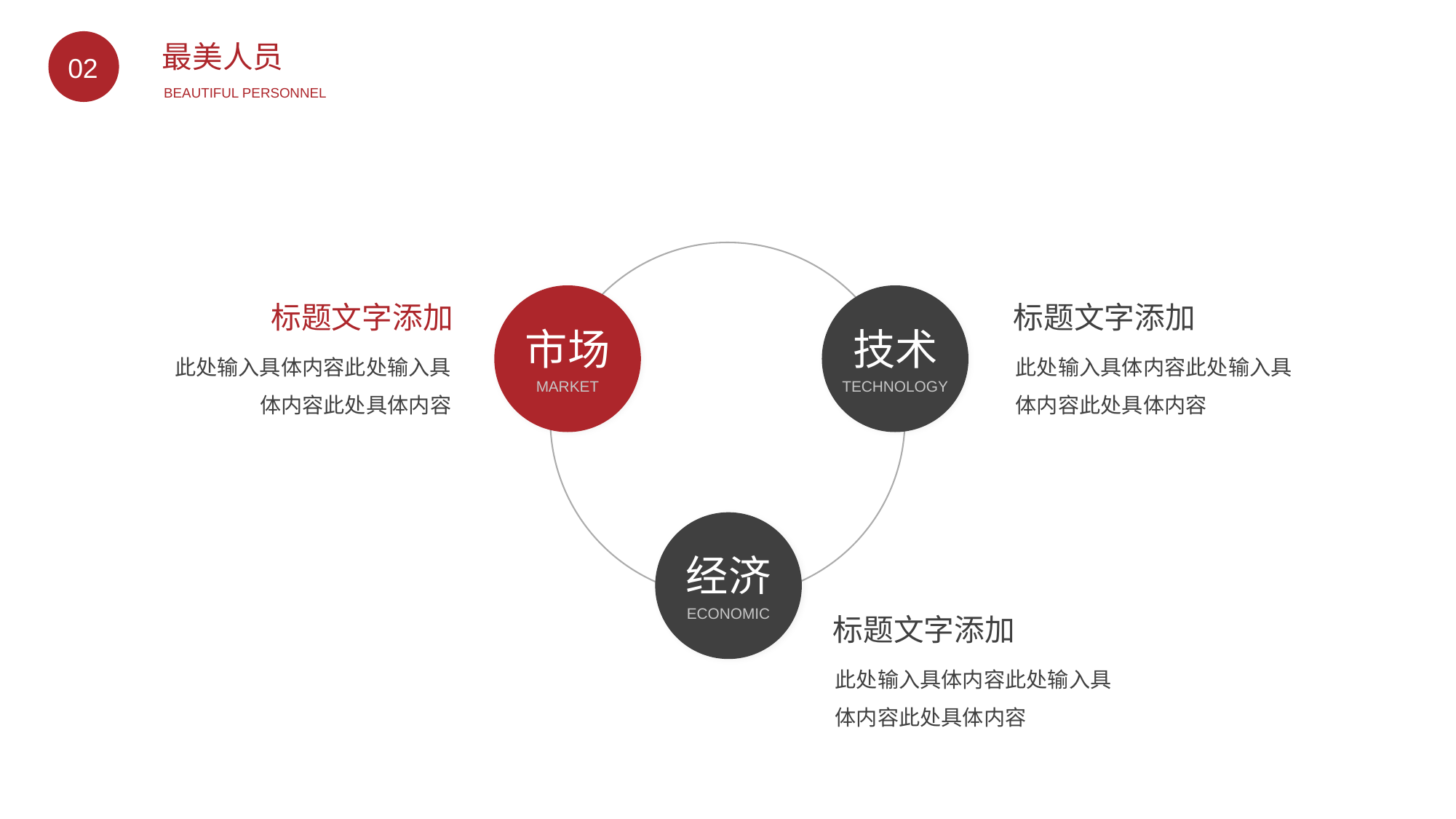

BY YUSHEN

最美人员
02
BEAUTIFUL PERSONNEL

市场
MARKET

技术
TECHNOLOGY
标题文字添加
此处输入具体内容此处输入具体内容此处具体内容
标题文字添加
此处输入具体内容此处输入具体内容此处具体内容

经济
ECONOMIC
标题文字添加
此处输入具体内容此处输入具体内容此处具体内容